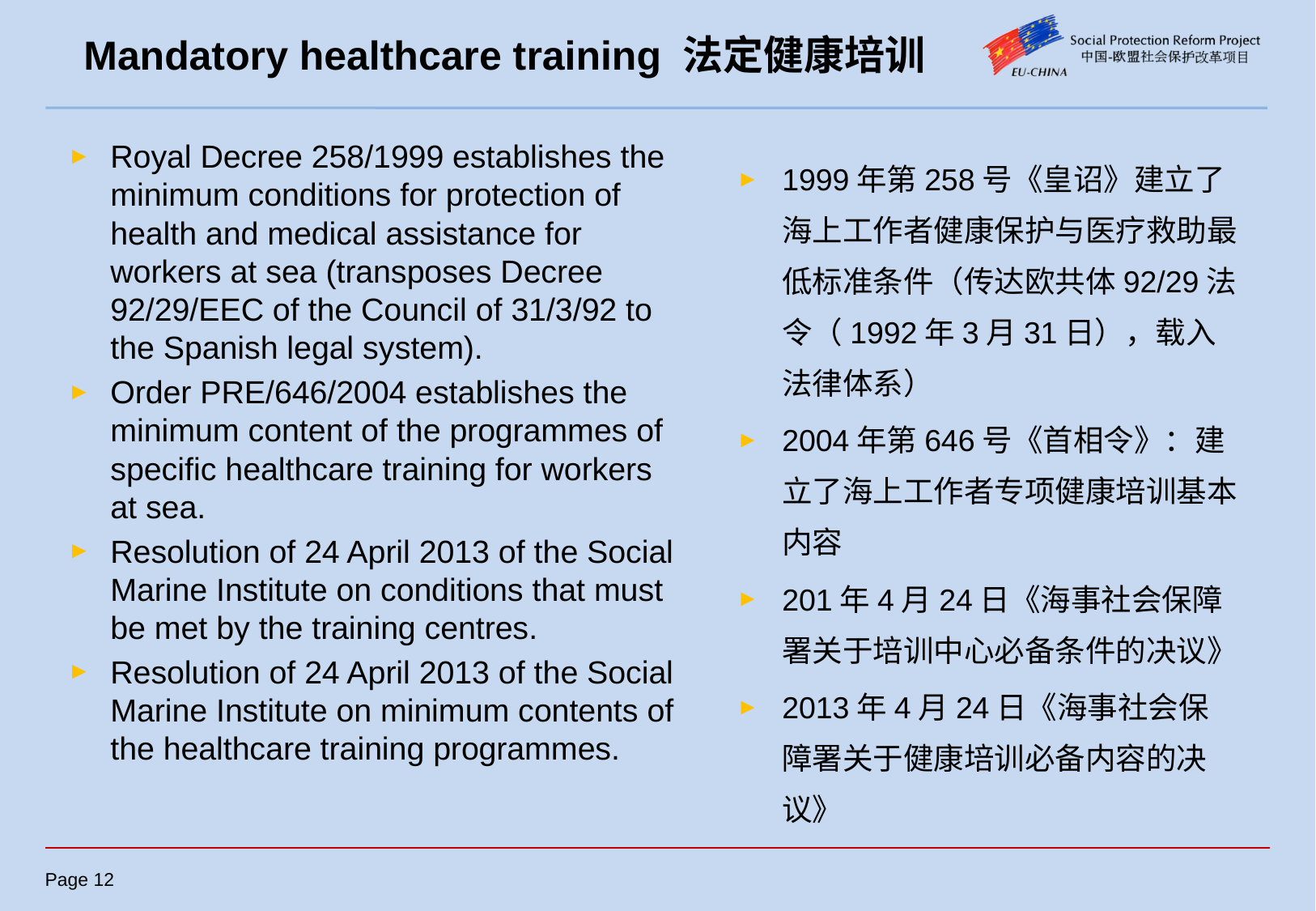

# Mandatory healthcare training 法定健康培训
Royal Decree 258/1999 establishes the minimum conditions for protection of health and medical assistance for workers at sea (transposes Decree 92/29/EEC of the Council of 31/3/92 to the Spanish legal system).
Order PRE/646/2004 establishes the minimum content of the programmes of specific healthcare training for workers at sea.
Resolution of 24 April 2013 of the Social Marine Institute on conditions that must be met by the training centres.
Resolution of 24 April 2013 of the Social Marine Institute on minimum contents of the healthcare training programmes.

1999年第258号《皇诏》建立了海上工作者健康保护与医疗救助最低标准条件（传达欧共体92/29法令（1992年3月31日），载入法律体系）
2004年第646号《首相令》：建立了海上工作者专项健康培训基本内容
201年4月24日《海事社会保障署关于培训中心必备条件的决议》
2013年4月24日《海事社会保障署关于健康培训必备内容的决议》